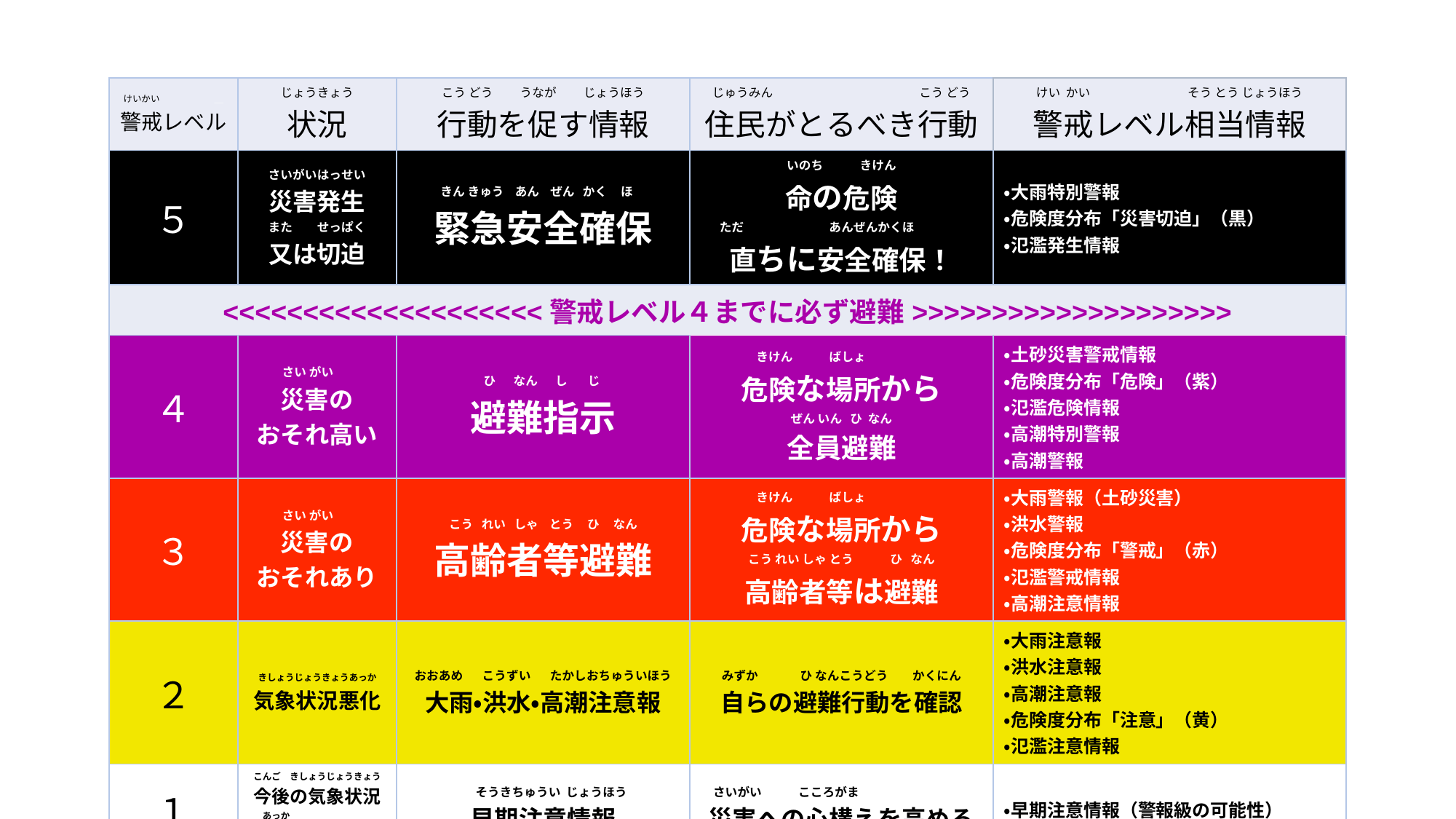

| けいかい　　　　　　＿ 警戒レベル | じょうきょう 状況 | こう どう　　 うなが　　 じょうほう 行動を促す情報 | じゅうみん　　　　　　　　　　　　こう どう 住民がとるべき行動 | けい かい　　　　　　　　そう とう じょうほう 警戒レベル相当情報 |
| --- | --- | --- | --- | --- |
| ５ | さいがいはっせい 災害発生 また　　せっぱく 又は切迫 | きん きゅう あん ぜん かく ほ \_ 緊急安全確保 | いのち　　　きけん 命の危険 ただ　　　　　　　あんぜんかくほ　　＿　 直ちに安全確保！ | ・大雨特別警報 ・危険度分布「災害切迫」（黒） ・氾濫発生情報 |
| <<<<<<<<<<<<<<<<<<<<警戒レベル４までに必ず避難>>>>>>>>>>>>>>>>>>>> |  |  |  |  |
| ４ | さい がい \_ 災害の おそれ高い | ひ　 なん 　し　 じ 避難指示 | きけん　　　ばしょ　　　　＿ 危険な場所から ぜん いん ひ なん 全員避難 | ・土砂災害警戒情報 ・危険度分布「危険」（紫） ・氾濫危険情報 ・高潮特別警報 ・高潮警報 |
| ３ | さい がい \_ 災害の おそれあり | こう れい しゃ とう ひ なん 高齢者等避難 | きけん　　　ばしょ　　　　＿ 危険な場所から こう れい しゃ とう　　　ひ なん 高齢者等は避難 | ・大雨警報（土砂災害） ・洪水警報 ・危険度分布「警戒」（赤） ・氾濫警戒情報 ・高潮注意情報 |
| ２ | きしょうじょうきょうあっか 気象状況悪化 | おおあめ こうずい たかしおちゅういほう 大雨・洪水・高潮注意報 | みずか　　　 ひ なんこうどう　　かくにん 自らの避難行動を確認 | ・大雨注意報 ・洪水注意報 ・高潮注意報 ・危険度分布「注意」（黄） ・氾濫注意情報 |
| １ | こんご　きしょうじょうきょう 今後の気象状況あっか　　　　　　　　＿ 悪化のおそれ | \_ そうきちゅうい じょうほう 早期注意情報 | さいがい　　　こころがま 　　　　　　 \_ 災害への心構えを高める | ・早期注意情報（警報級の可能性） |